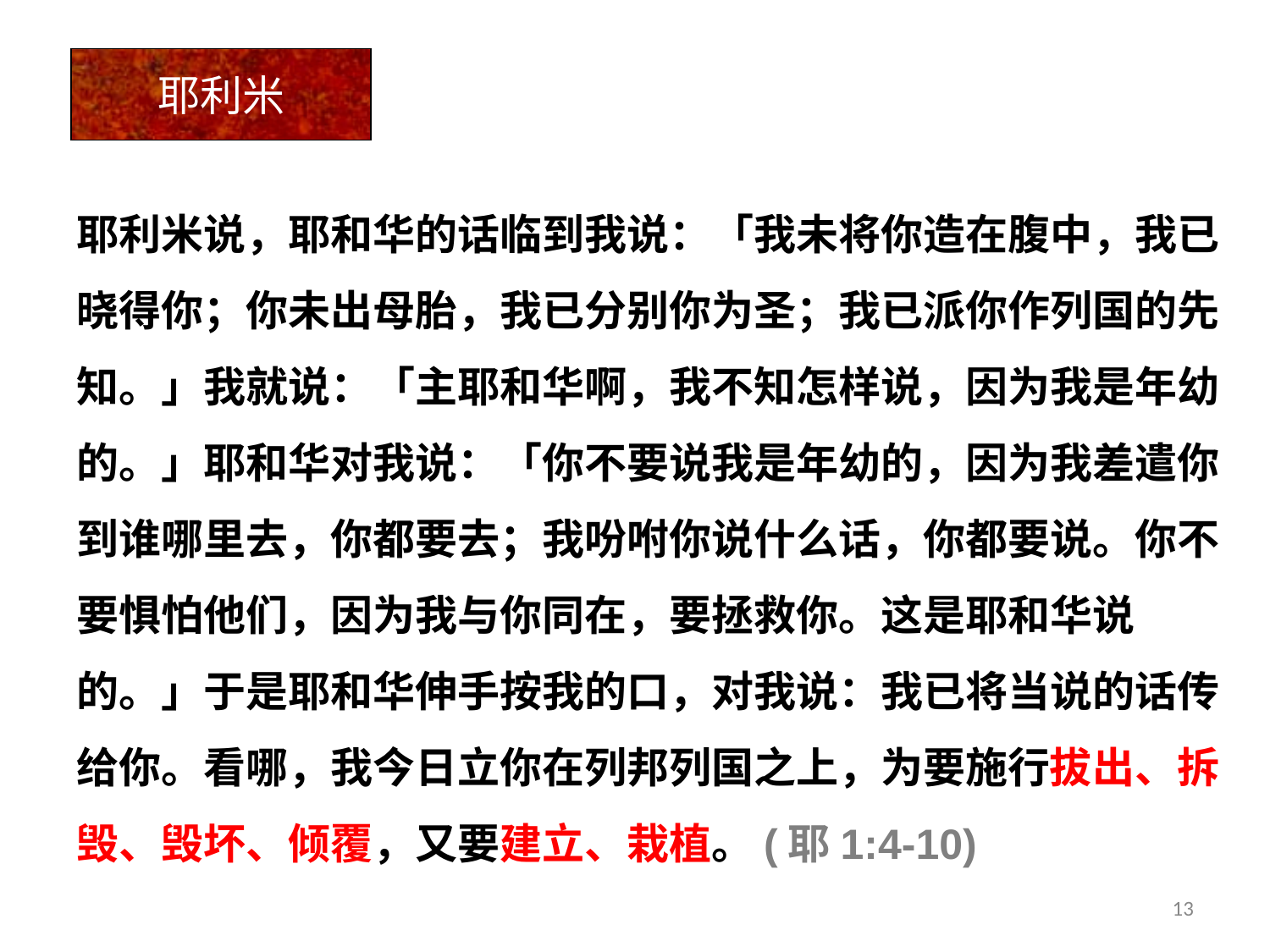

耶利米
耶利米说，耶和华的话临到我说：「我未将你造在腹中，我已晓得你；你未出母胎，我已分别你为圣；我已派你作列国的先知。」我就说：「主耶和华啊，我不知怎样说，因为我是年幼的。」耶和华对我说：「你不要说我是年幼的，因为我差遣你到谁哪里去，你都要去；我吩咐你说什么话，你都要说。你不要惧怕他们，因为我与你同在，要拯救你。这是耶和华说的。」于是耶和华伸手按我的口，对我说：我已将当说的话传给你。看哪，我今日立你在列邦列国之上，为要施行拔出、拆毁、毁坏、倾覆，又要建立、栽植。(耶1:4-10)

13